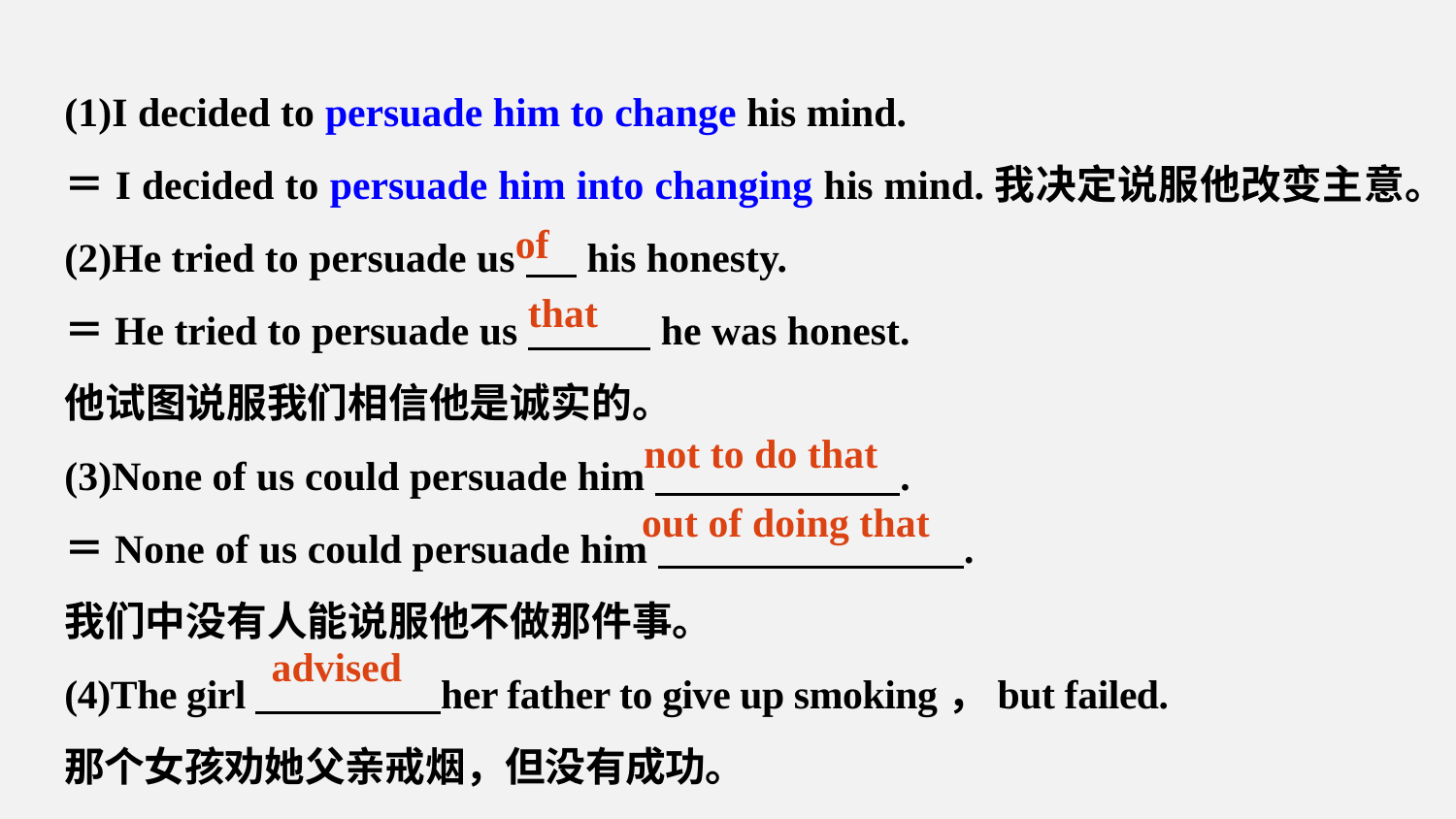

(1)I decided to persuade him to change his mind.
＝I decided to persuade him into changing his mind.我决定说服他改变主意。
(2)He tried to persuade us       his honesty.
＝He tried to persuade us              he was honest.
他试图说服我们相信他是诚实的。
(3)None of us could persuade him                         .
＝None of us could persuade him                               .
我们中没有人能说服他不做那件事。
(4)The girl                    her father to give up smoking，but failed.
那个女孩劝她父亲戒烟，但没有成功。
of
that
not to do that
out of doing that
advised